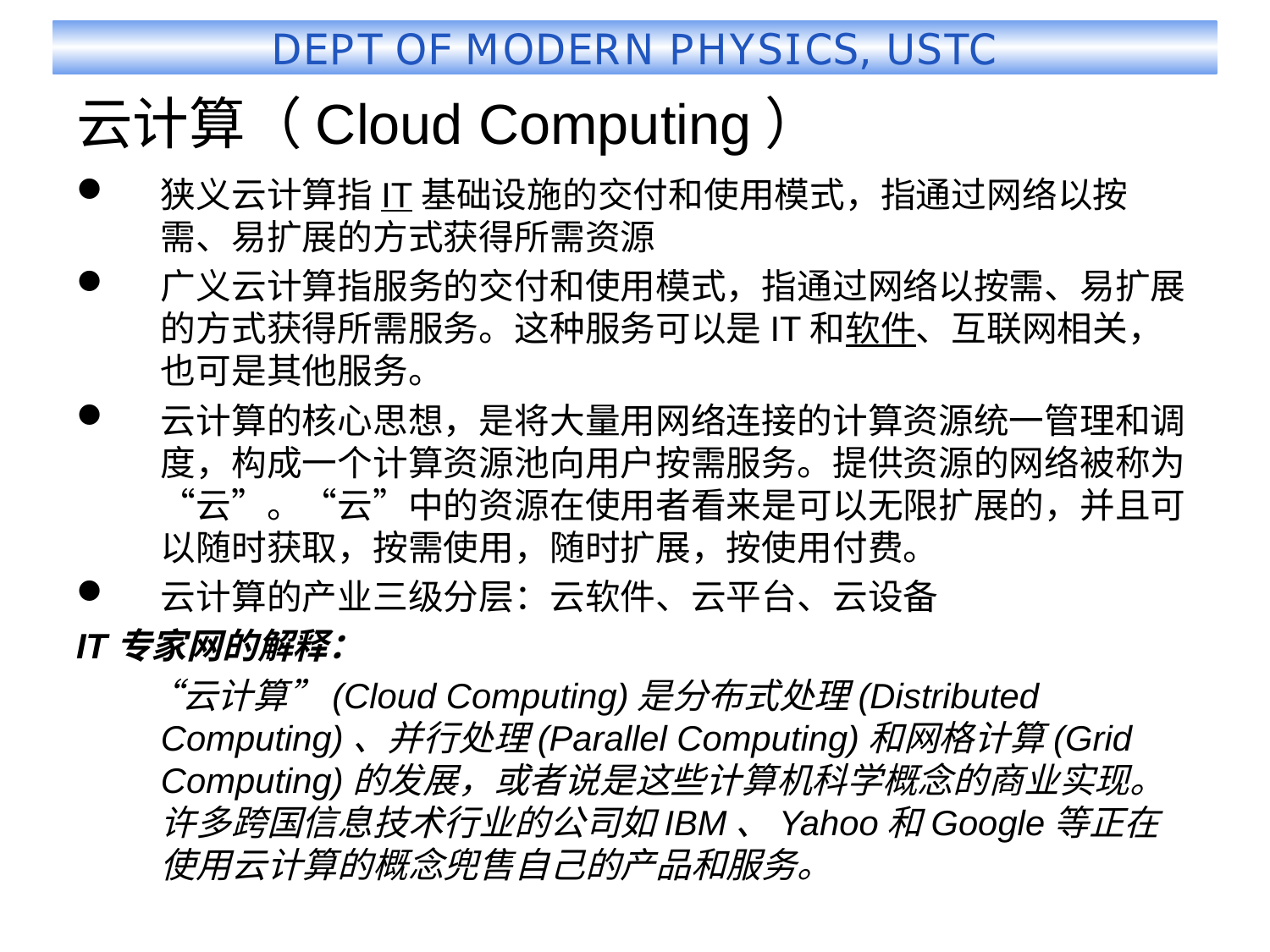

# 云计算（Cloud Computing）
狭义云计算指IT基础设施的交付和使用模式，指通过网络以按需、易扩展的方式获得所需资源
广义云计算指服务的交付和使用模式，指通过网络以按需、易扩展的方式获得所需服务。这种服务可以是IT和软件、互联网相关，也可是其他服务。
云计算的核心思想，是将大量用网络连接的计算资源统一管理和调度，构成一个计算资源池向用户按需服务。提供资源的网络被称为“云”。“云”中的资源在使用者看来是可以无限扩展的，并且可以随时获取，按需使用，随时扩展，按使用付费。
云计算的产业三级分层：云软件、云平台、云设备
IT专家网的解释：
　　“云计算”(Cloud Computing)是分布式处理(Distributed Computing)、并行处理(Parallel Computing)和网格计算(Grid Computing)的发展，或者说是这些计算机科学概念的商业实现。许多跨国信息技术行业的公司如IBM、Yahoo和Google等正在使用云计算的概念兜售自己的产品和服务。